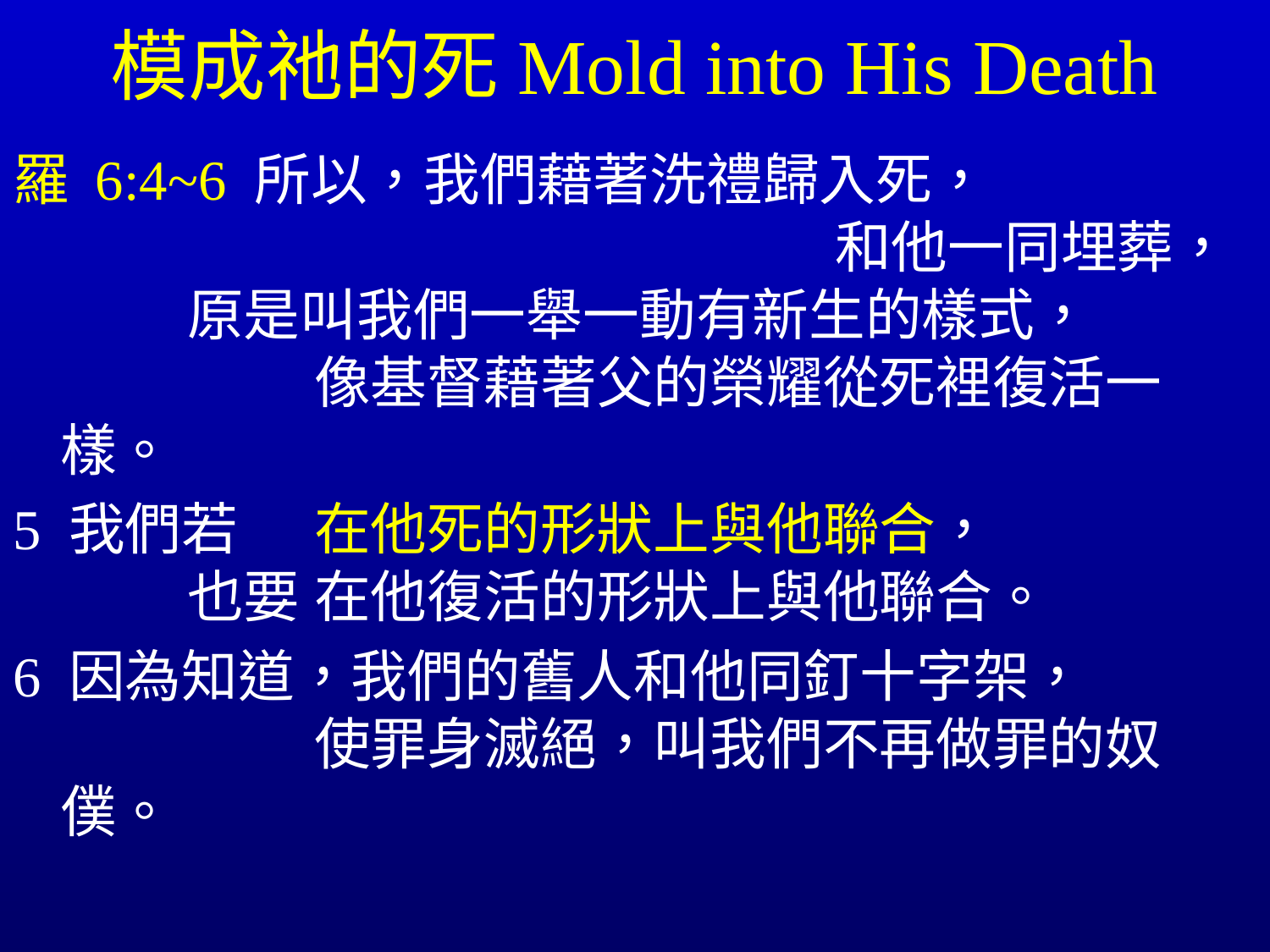

# 模成祂的死Mold into His Death
羅 6:4~6 所以，我們藉著洗禮歸入死，								 和他一同埋葬， 	原是叫我們一舉一動有新生的樣式， 			像基督藉著父的榮耀從死裡復活一樣。
5 我們若	在他死的形狀上與他聯合， 			也要	在他復活的形狀上與他聯合。
6 因為知道，我們的舊人和他同釘十字架， 			使罪身滅絕，叫我們不再做罪的奴僕。